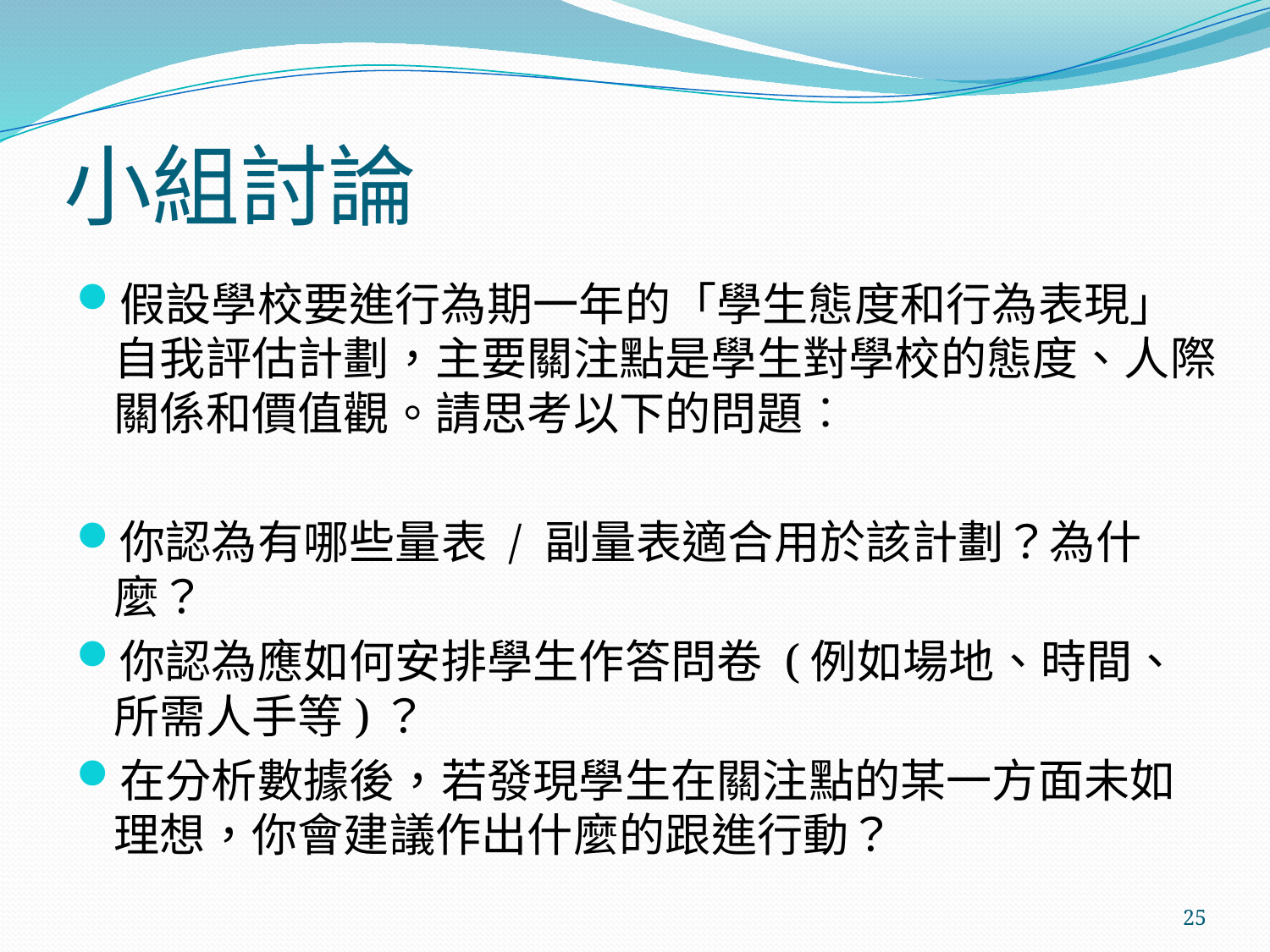

# 小組討論
假設學校要進行為期一年的「學生態度和行為表現」自我評估計劃，主要關注點是學生對學校的態度、人際關係和價值觀。請思考以下的問題︰

你認為有哪些量表 / 副量表適合用於該計劃？為什麼？
你認為應如何安排學生作答問卷 (例如場地、時間、所需人手等)？
在分析數據後，若發現學生在關注點的某一方面未如理想，你會建議作出什麼的跟進行動？

25